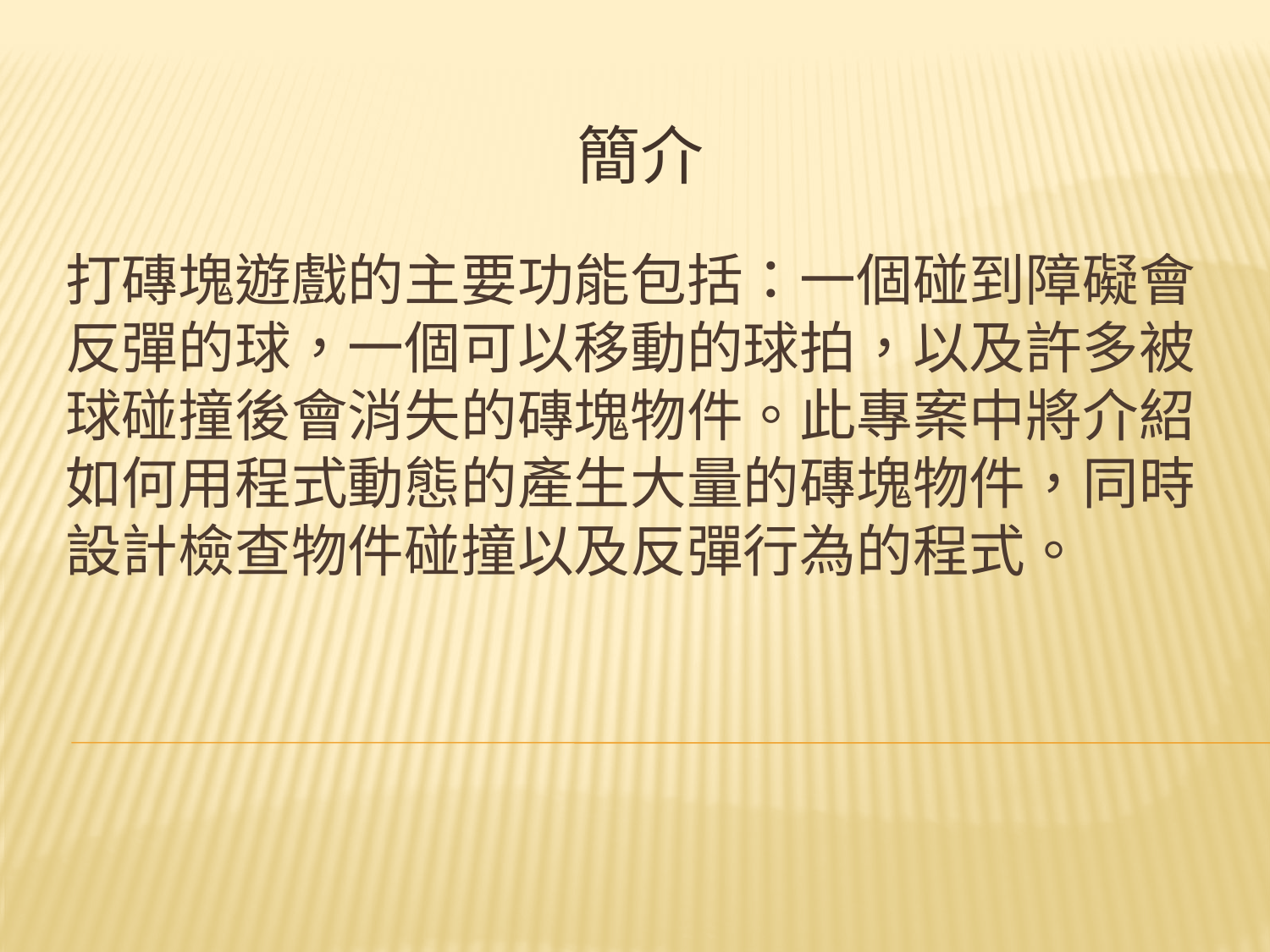

簡介
# 打磚塊遊戲的主要功能包括：一個碰到障礙會反彈的球，一個可以移動的球拍，以及許多被球碰撞後會消失的磚塊物件。此專案中將介紹如何用程式動態的產生大量的磚塊物件，同時設計檢查物件碰撞以及反彈行為的程式。